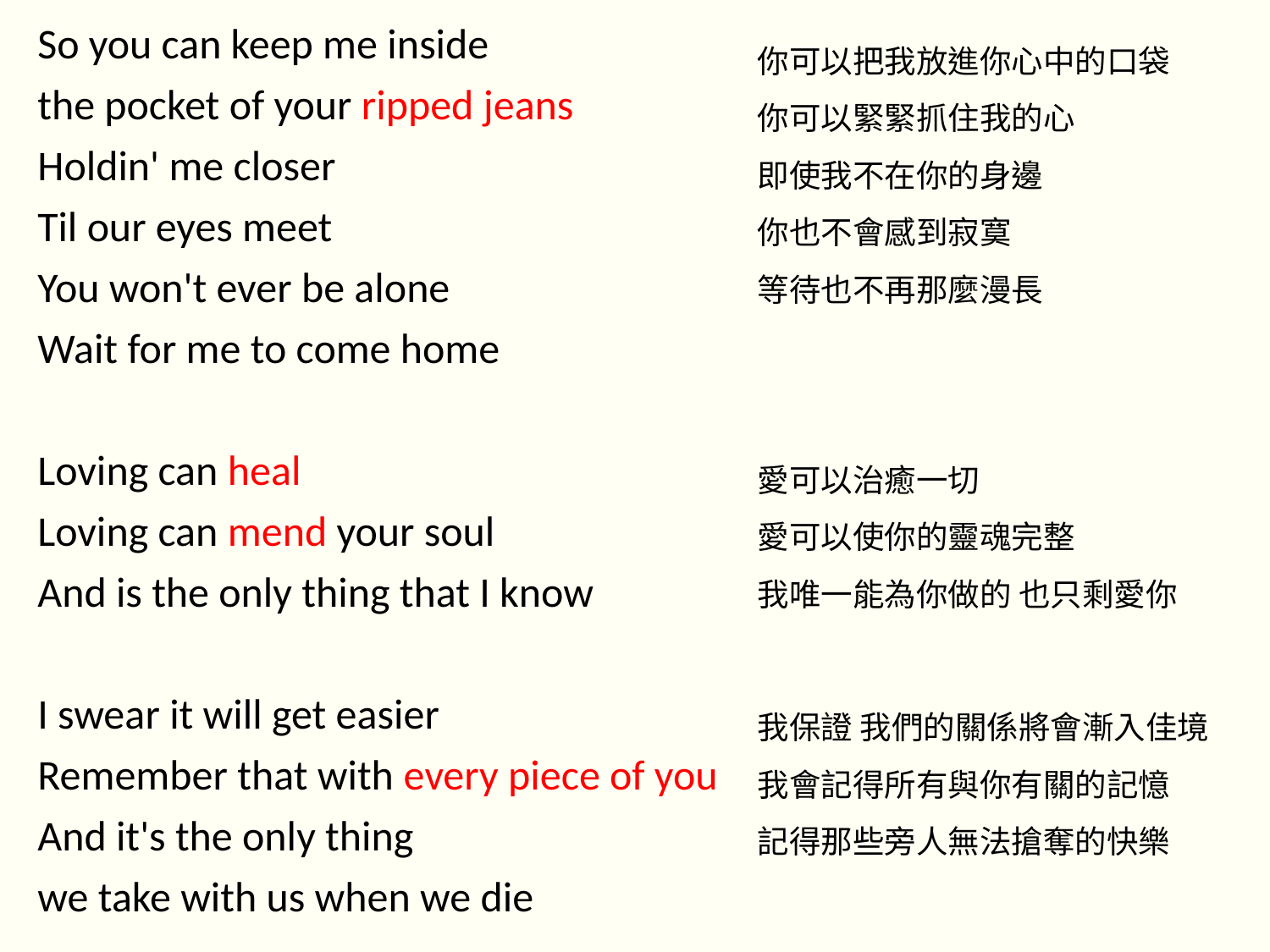

So you can keep me inside
the pocket of your ripped jeans
Holdin' me closer
Til our eyes meet
You won't ever be alone
Wait for me to come home

Loving can heal
Loving can mend your soul
And is the only thing that I know
I swear it will get easier
Remember that with every piece of you
And it's the only thing
we take with us when we die
你可以把我放進你心中的口袋
你可以緊緊抓住我的心
即使我不在你的身邊
你也不會感到寂寞
等待也不再那麼漫長

愛可以治癒一切
愛可以使你的靈魂完整
我唯一能為你做的 也只剩愛你

我保證 我們的關係將會漸入佳境
我會記得所有與你有關的記憶
記得那些旁人無法搶奪的快樂